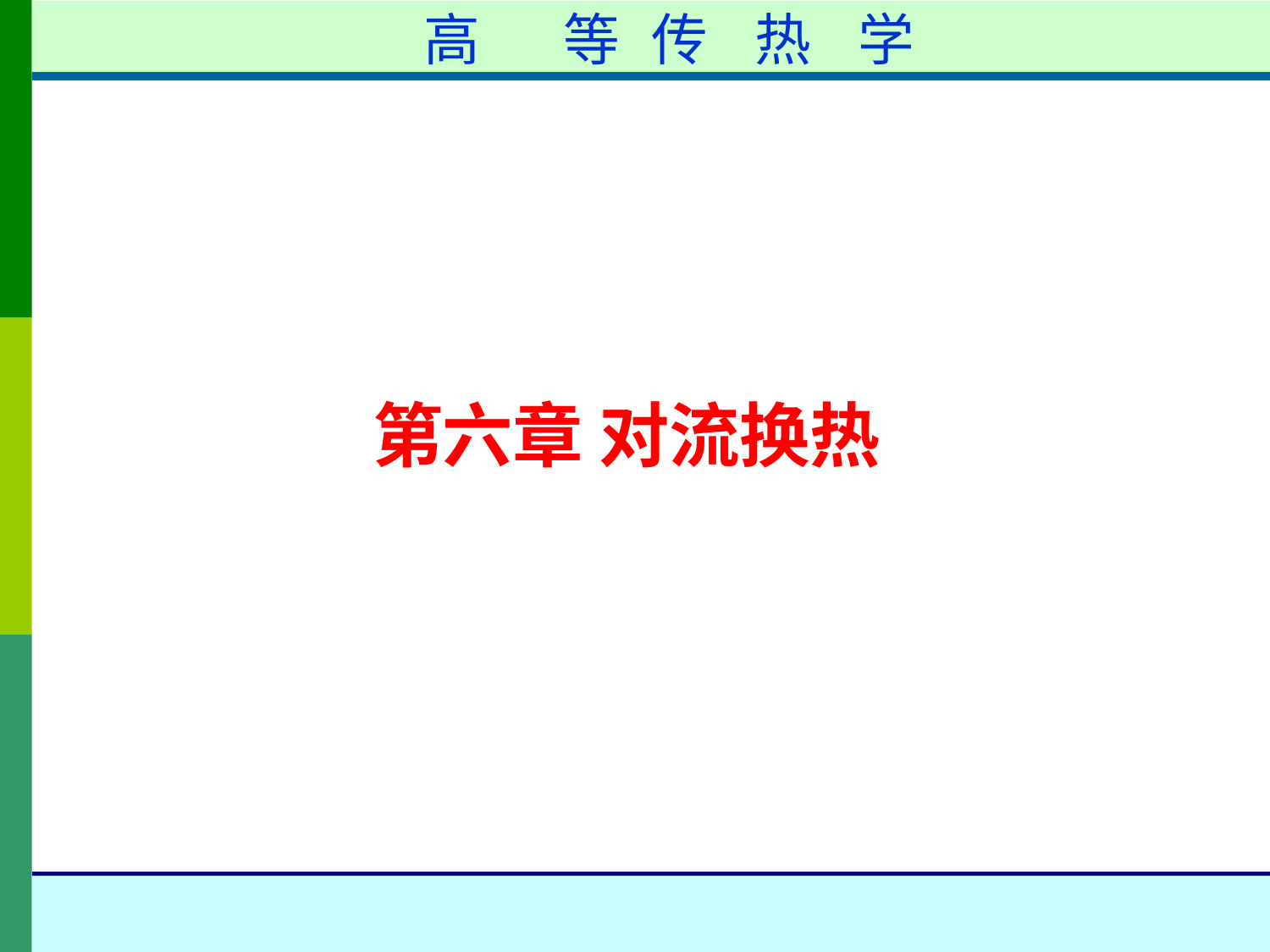

高	等	传	热	学

第六章 对流换热